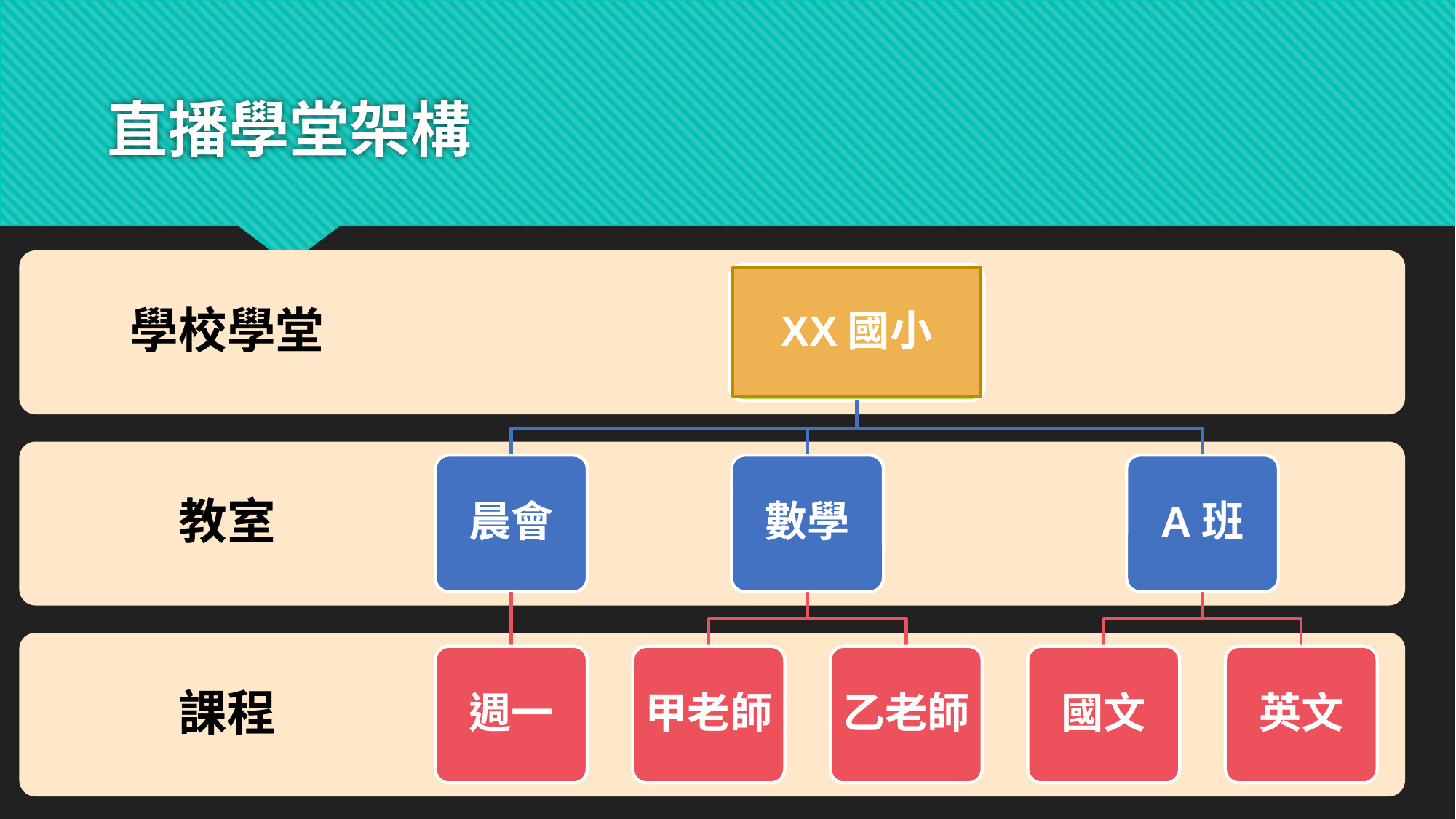

# 直播學堂架構

學校學堂

XX國小

教室

晨會
數學
A班

課程

週一
甲老師
乙老師
國文
英文